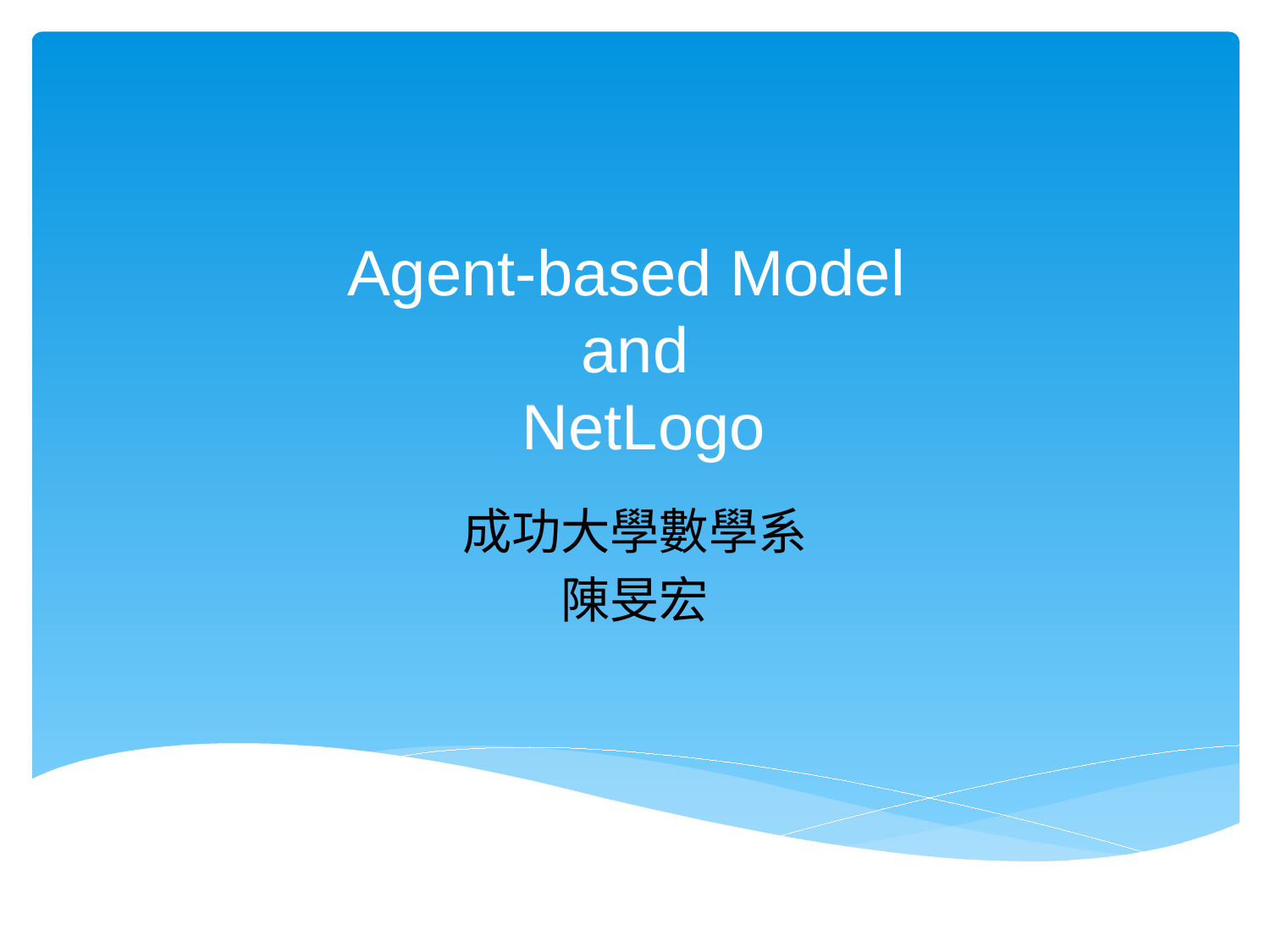

# Agent-based Model and NetLogo
成功大學數學系
陳旻宏